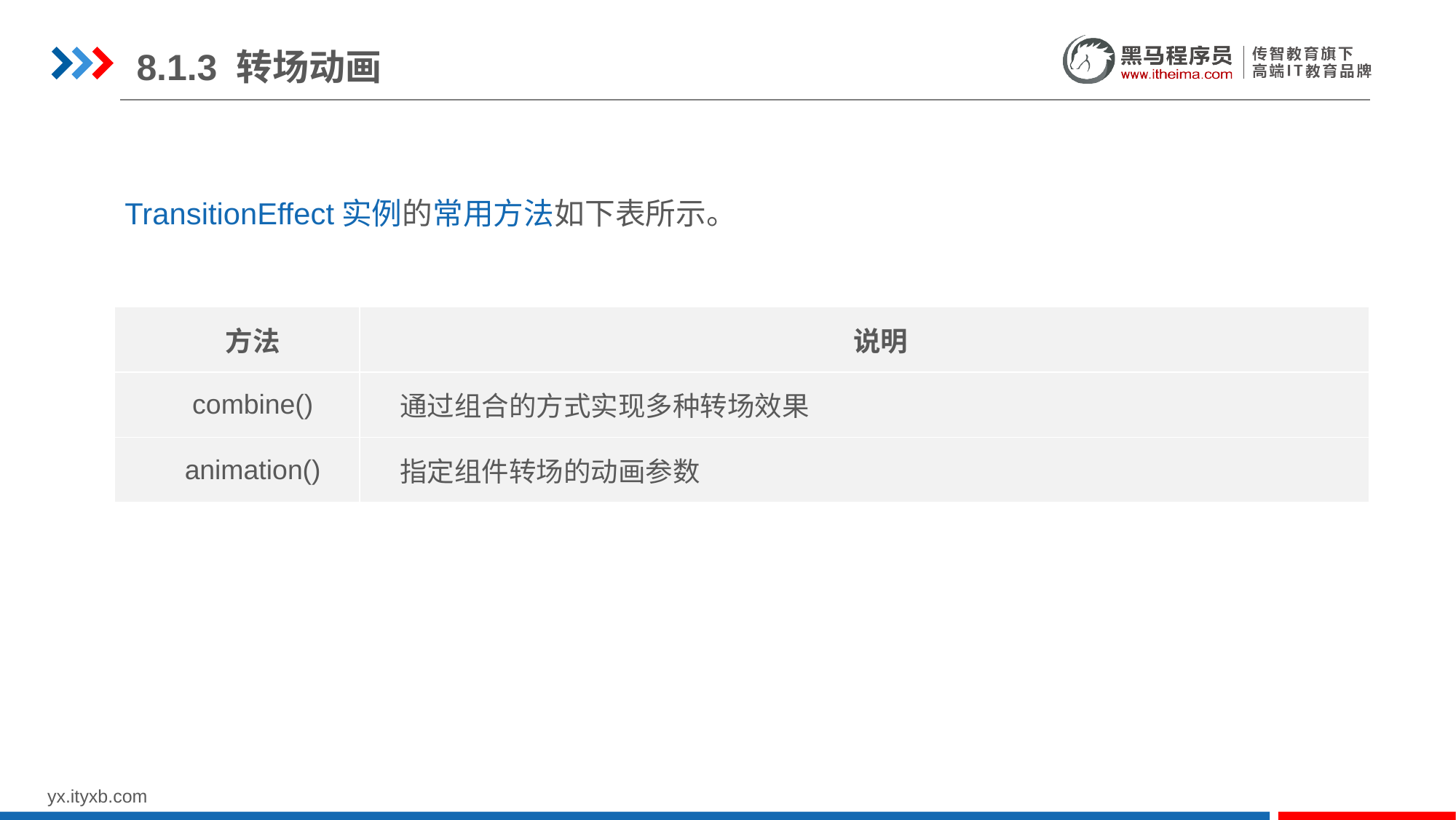

8.1.3 转场动画
TransitionEffect实例的常用方法如下表所示。
| 方法 | 说明 |
| --- | --- |
| combine() | 通过组合的方式实现多种转场效果 |
| animation() | 指定组件转场的动画参数 |